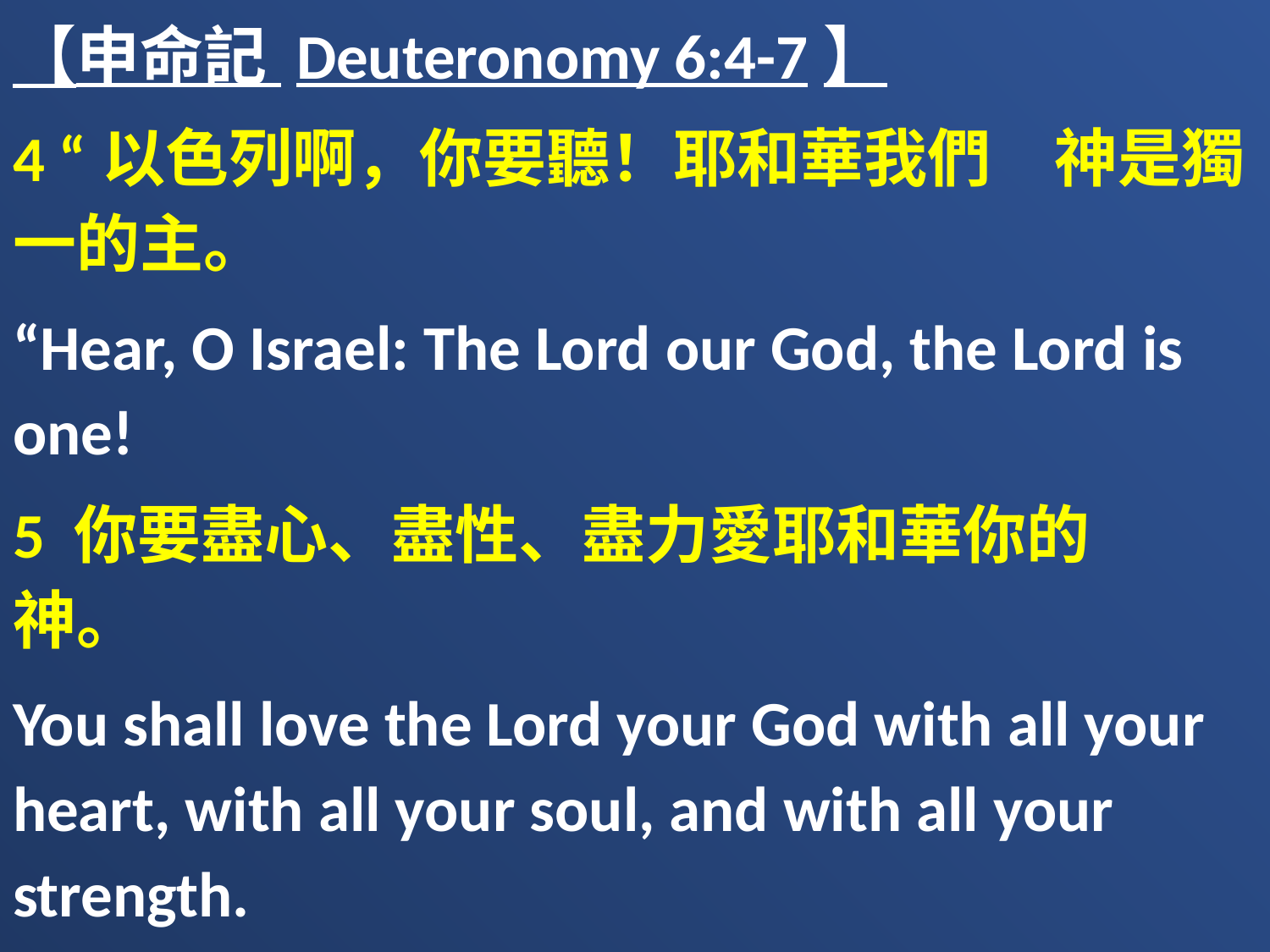

【申命記 Deuteronomy 6:4-7】
4 “以色列啊，你要聽！耶和華我們　神是獨一的主。
“Hear, O Israel: The Lord our God, the Lord is one!
5 你要盡心、盡性、盡力愛耶和華你的　神。
You shall love the Lord your God with all your heart, with all your soul, and with all your strength.